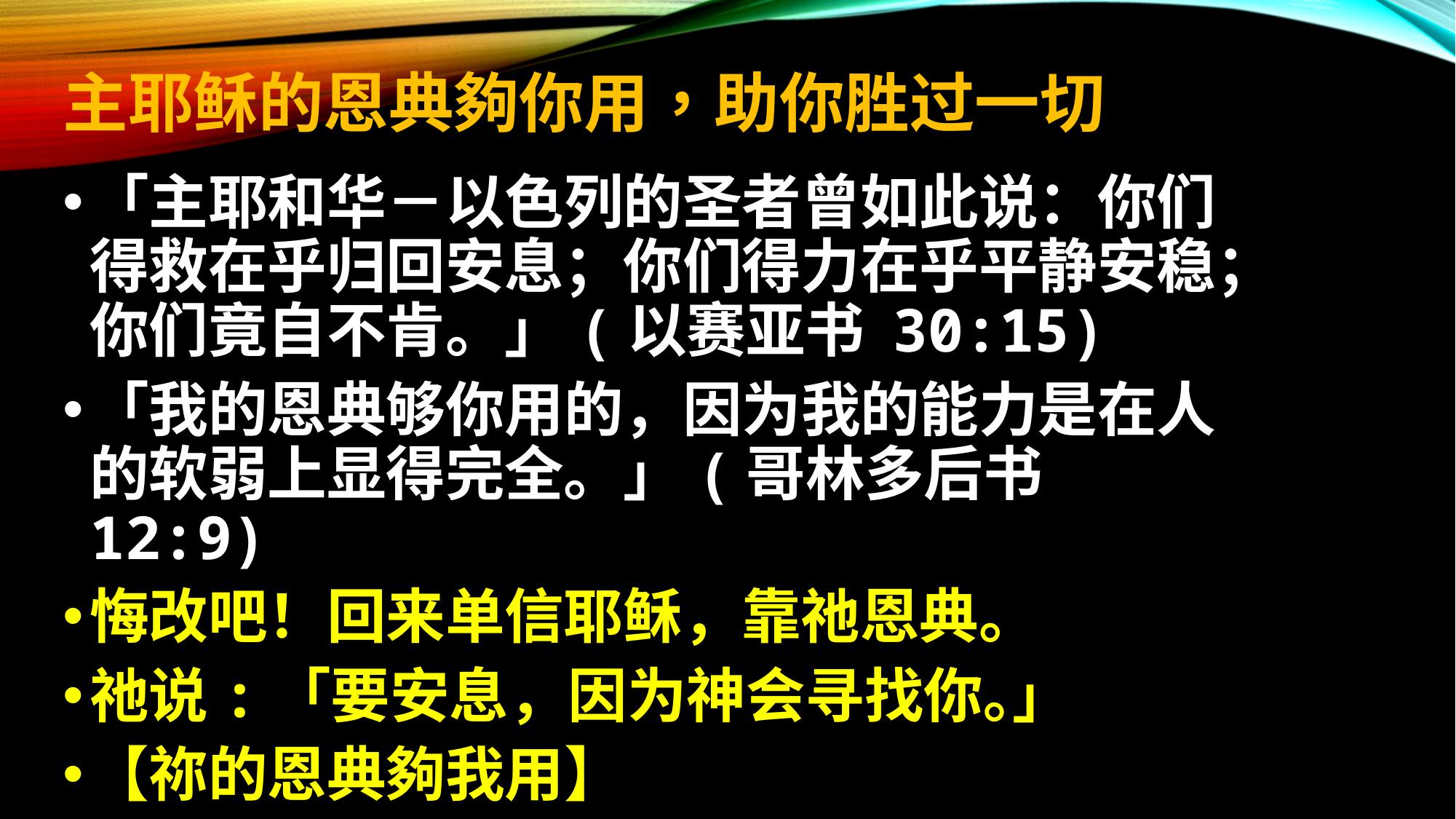

# 主耶稣的恩典夠你用，助你胜过一切
「主耶和华－以色列的圣者曾如此说：你们得救在乎归回安息；你们得力在乎平静安稳；你们竟自不肯。」(以赛亚书 30:15)
「我的恩典够你用的，因为我的能力是在人的软弱上显得完全。」(哥林多后书 12:9)
悔改吧！回来单信耶稣，靠祂恩典。
祂说:「要安息，因为神会寻找你｡」
【祢的恩典夠我用】